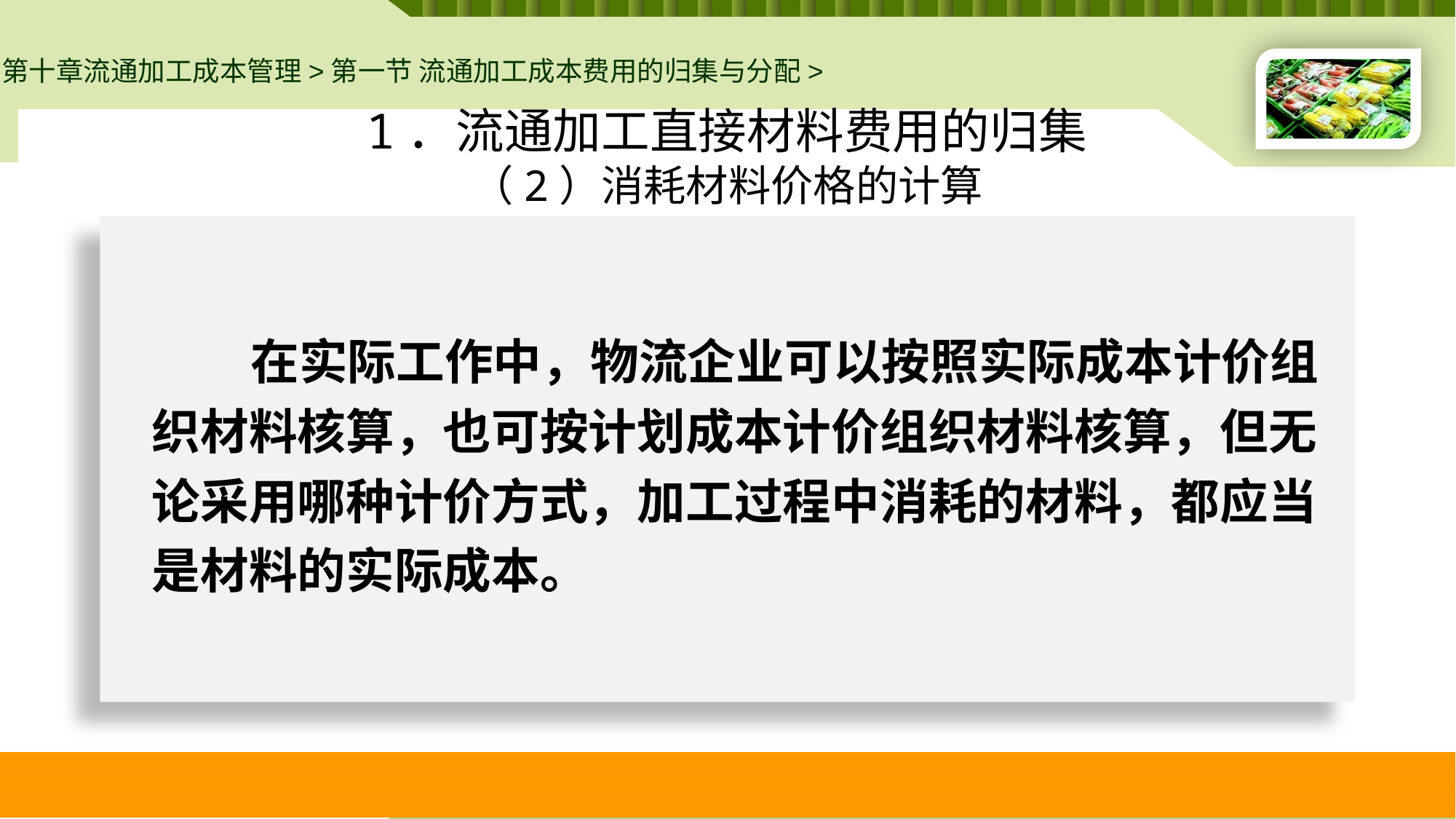

第十章流通加工成本管理>第一节 流通加工成本费用的归集与分配>
# 1．流通加工直接材料费用的归集 （2）消耗材料价格的计算
在实际工作中，物流企业可以按照实际成本计价组织材料核算，也可按计划成本计价组织材料核算，但无论采用哪种计价方式，加工过程中消耗的材料，都应当是材料的实际成本。